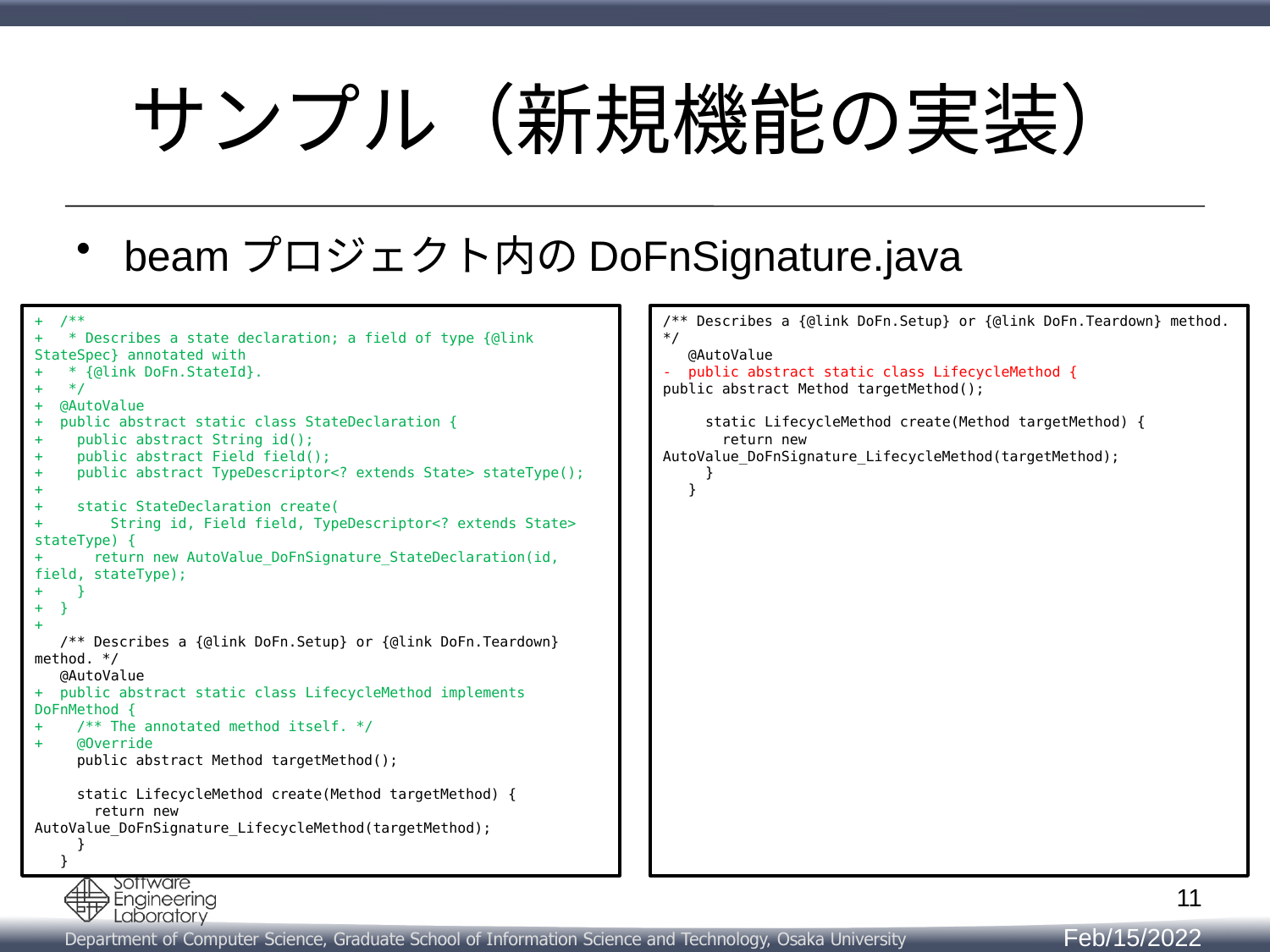

# サンプル（新規機能の実装）
beamプロジェクト内のDoFnSignature.java
/** Describes a {@link DoFn.Setup} or {@link DoFn.Teardown} method. */
   @AutoValue
-  public abstract static class LifecycleMethod {
public abstract Method targetMethod();

     static LifecycleMethod create(Method targetMethod) {
       return new AutoValue_DoFnSignature_LifecycleMethod(targetMethod);
     }
   }
+  /**
+   * Describes a state declaration; a field of type {@link StateSpec} annotated with
+   * {@link DoFn.StateId}.
+   */
+  @AutoValue
+  public abstract static class StateDeclaration {
+    public abstract String id();
+    public abstract Field field();
+    public abstract TypeDescriptor<? extends State> stateType();
+
+    static StateDeclaration create(
+        String id, Field field, TypeDescriptor<? extends State> stateType) {
+      return new AutoValue_DoFnSignature_StateDeclaration(id, field, stateType);
+    }
+  }
+
   /** Describes a {@link DoFn.Setup} or {@link DoFn.Teardown} method. */
   @AutoValue
+  public abstract static class LifecycleMethod implements DoFnMethod {
+    /** The annotated method itself. */
+    @Override
     public abstract Method targetMethod();

     static LifecycleMethod create(Method targetMethod) {
       return new AutoValue_DoFnSignature_LifecycleMethod(targetMethod);
     }
   }
11
Feb/15/2022